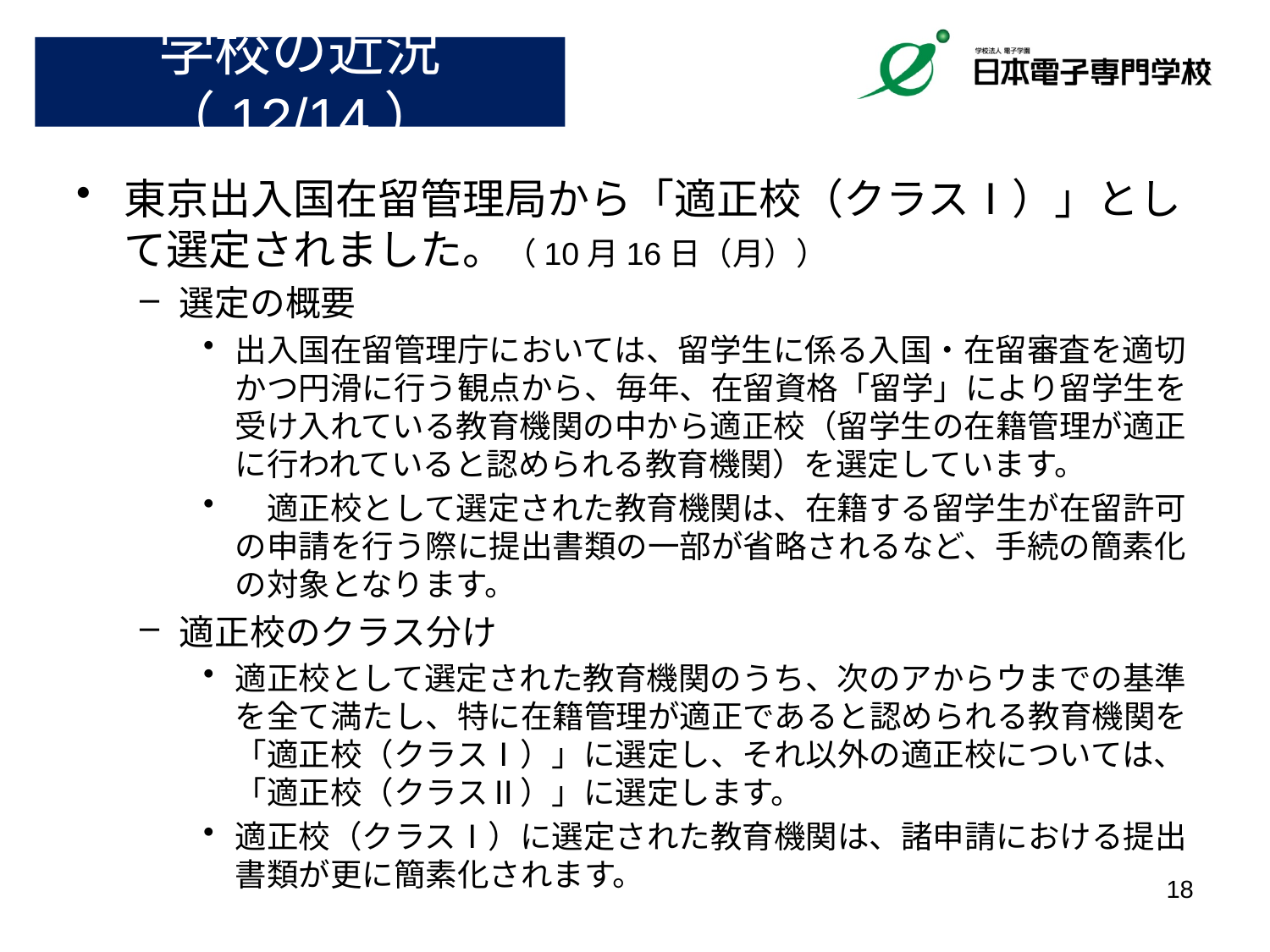

# 学校の近況（12/14）
東京出入国在留管理局から「適正校（クラスⅠ）」として選定されました。（10月16日（月））
選定の概要
出入国在留管理庁においては、留学生に係る入国・在留審査を適切かつ円滑に行う観点から、毎年、在留資格「留学」により留学生を受け入れている教育機関の中から適正校（留学生の在籍管理が適正に行われていると認められる教育機関）を選定しています。
　適正校として選定された教育機関は、在籍する留学生が在留許可の申請を行う際に提出書類の一部が省略されるなど、手続の簡素化の対象となります。
適正校のクラス分け
適正校として選定された教育機関のうち、次のアからウまでの基準を全て満たし、特に在籍管理が適正であると認められる教育機関を「適正校（クラスⅠ）」に選定し、それ以外の適正校については、「適正校（クラスⅡ）」に選定します。
適正校（クラスⅠ）に選定された教育機関は、諸申請における提出書類が更に簡素化されます。
18